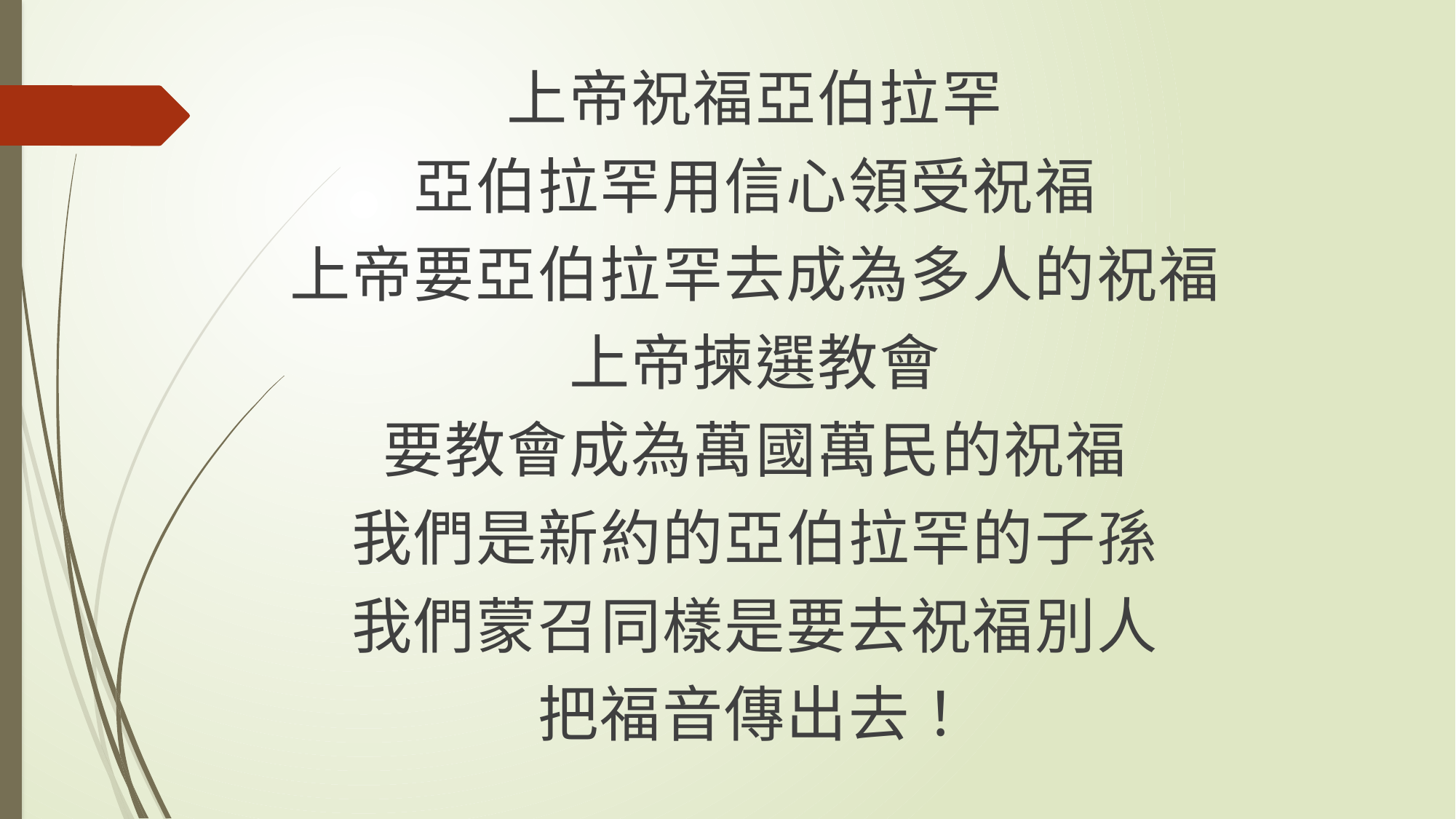

上帝祝福亞伯拉罕
亞伯拉罕用信心領受祝福
上帝要亞伯拉罕去成為多人的祝福
上帝揀選教會
要教會成為萬國萬民的祝福
我們是新約的亞伯拉罕的子孫
我們蒙召同樣是要去祝福別人
把福音傳出去！